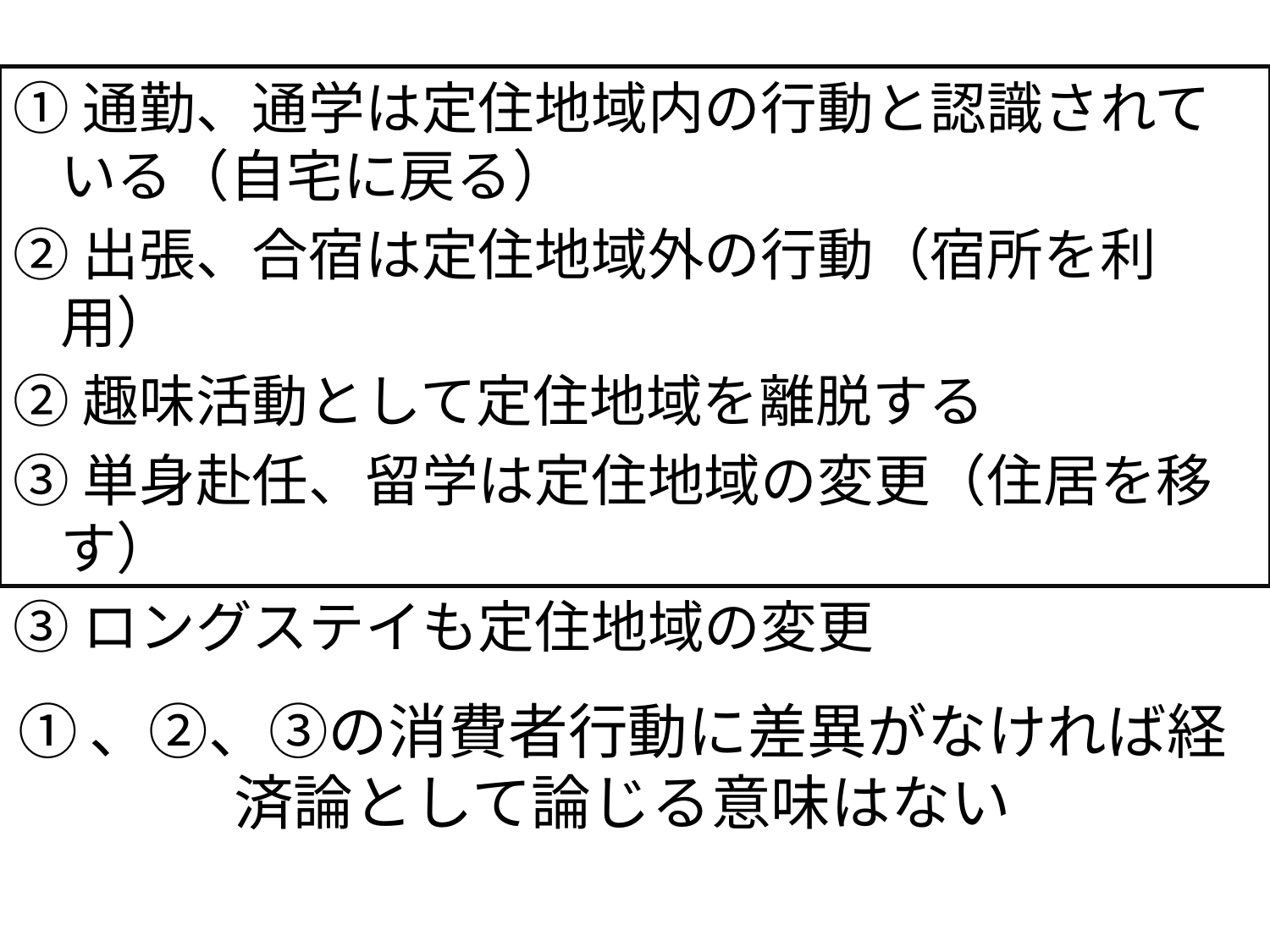

①通勤、通学は定住地域内の行動と認識されている（自宅に戻る）
②出張、合宿は定住地域外の行動（宿所を利用）
②趣味活動として定住地域を離脱する
③単身赴任、留学は定住地域の変更（住居を移す）
③ロングステイも定住地域の変更
# ①、②、③の消費者行動に差異がなければ経済論として論じる意味はない